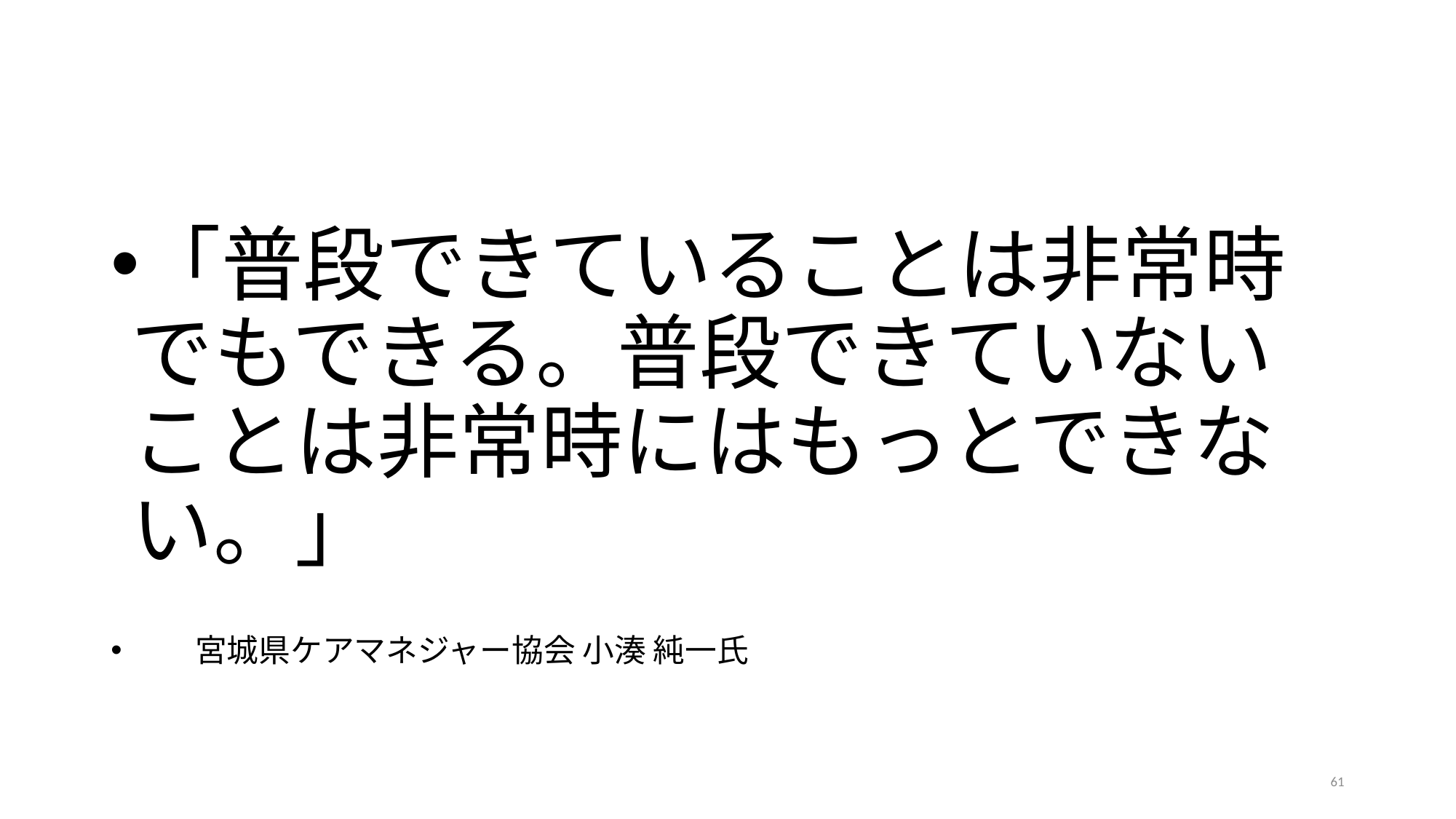

#
「普段できていることは非常時でもできる。普段できていないことは非常時にはもっとできない。」

　　宮城県ケアマネジャー協会 小湊 純一氏
61